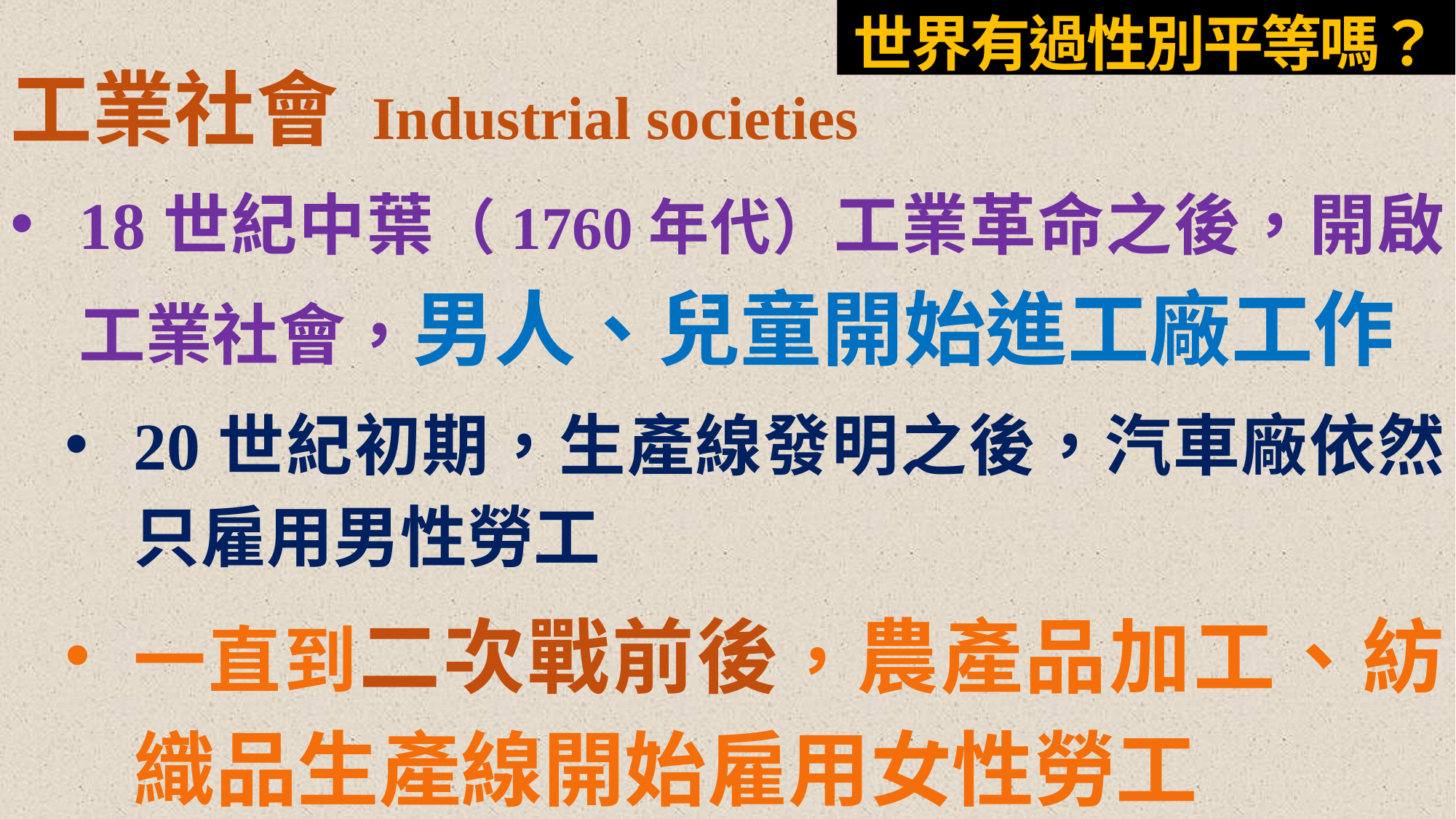

# 世界有過性別平等嗎？
工業社會 Industrial societies
18世紀中葉（1760年代）工業革命之後，開啟工業社會，男人、兒童開始進工廠工作
20世紀初期，生產線發明之後，汽車廠依然只雇用男性勞工
一直到二次戰前後，農產品加工、紡織品生產線開始雇用女性勞工